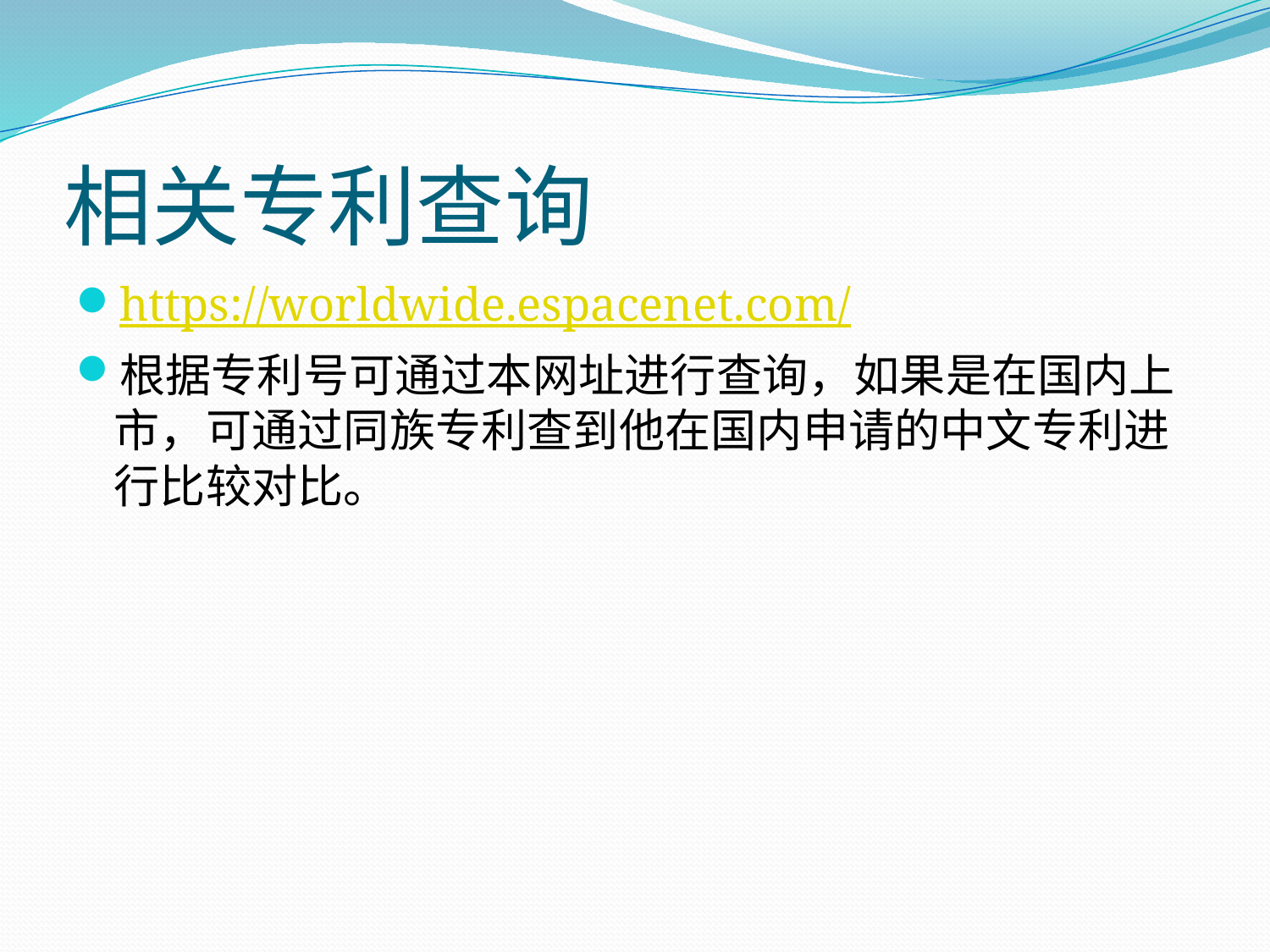

# 相关专利查询
https://worldwide.espacenet.com/
根据专利号可通过本网址进行查询，如果是在国内上市，可通过同族专利查到他在国内申请的中文专利进行比较对比。